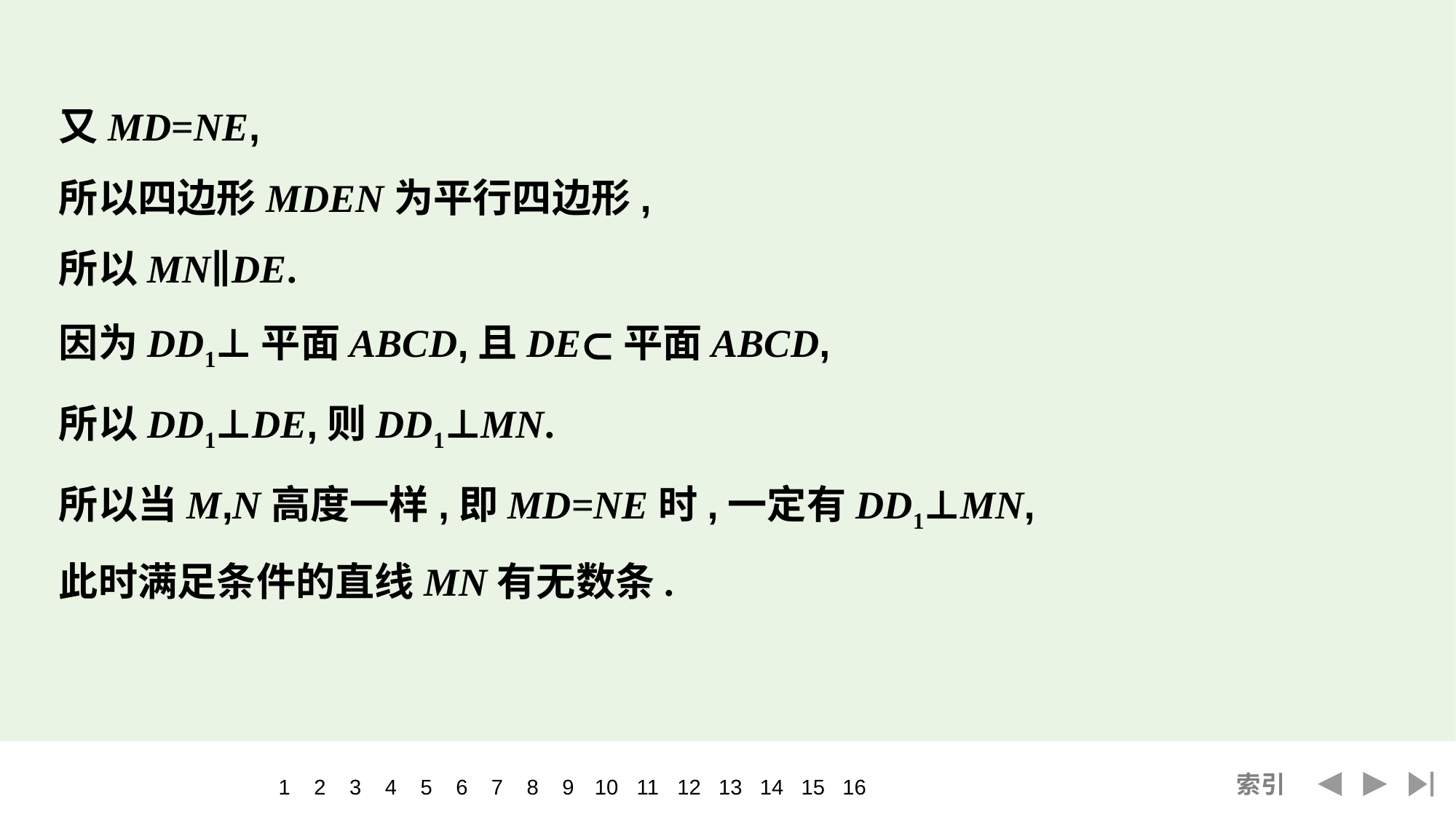

又MD=NE,
所以四边形MDEN为平行四边形,
所以MN∥DE.
因为DD1⊥平面ABCD,且DE⊂平面ABCD,
所以DD1⊥DE,则DD1⊥MN.
所以当M,N高度一样,即MD=NE时,一定有DD1⊥MN,
此时满足条件的直线MN有无数条.